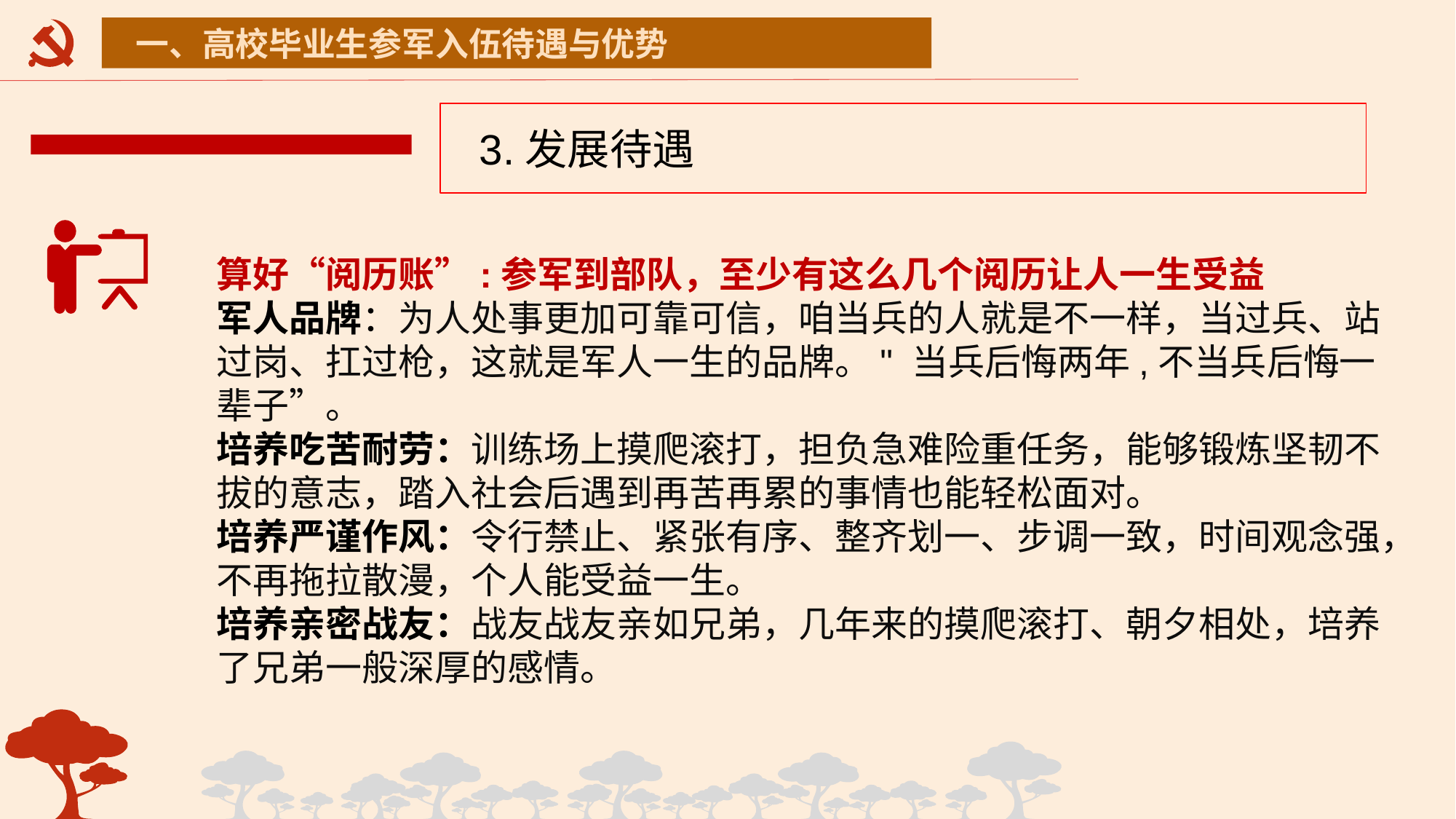

一、高校毕业生参军入伍待遇与优势

3.发展待遇

算好“阅历账”:参军到部队，至少有这么几个阅历让人一生受益
军人品牌：为人处事更加可靠可信，咱当兵的人就是不一样，当过兵、站过岗、扛过枪，这就是军人一生的品牌。" 当兵后悔两年,不当兵后悔一辈子”。
培养吃苦耐劳：训练场上摸爬滚打，担负急难险重任务，能够锻炼坚韧不拔的意志，踏入社会后遇到再苦再累的事情也能轻松面对。
培养严谨作风：令行禁止、紧张有序、整齐划一、步调一致，时间观念强，不再拖拉散漫，个人能受益一生。
培养亲密战友：战友战友亲如兄弟，几年来的摸爬滚打、朝夕相处，培养了兄弟一般深厚的感情。